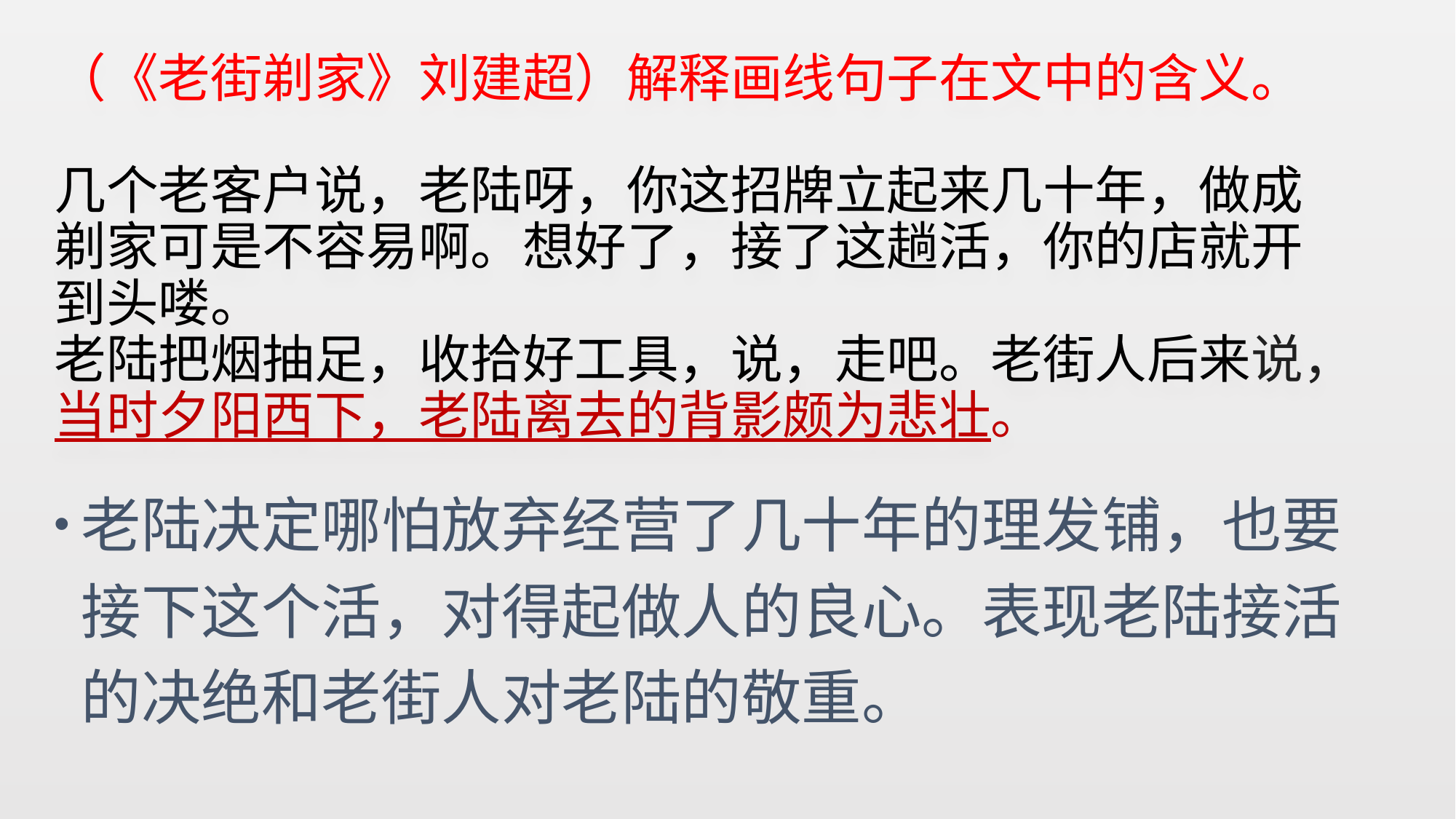

# （《老街剃家》刘建超）解释画线句子在文中的含义。 几个老客户说，老陆呀，你这招牌立起来几十年，做成剃家可是不容易啊。想好了，接了这趟活，你的店就开到头喽。 老陆把烟抽足，收拾好工具，说，走吧。老街人后来说，当时夕阳西下，老陆离去的背影颇为悲壮。

老陆决定哪怕放弃经营了几十年的理发铺，也要接下这个活，对得起做人的良心。表现老陆接活的决绝和老街人对老陆的敬重。